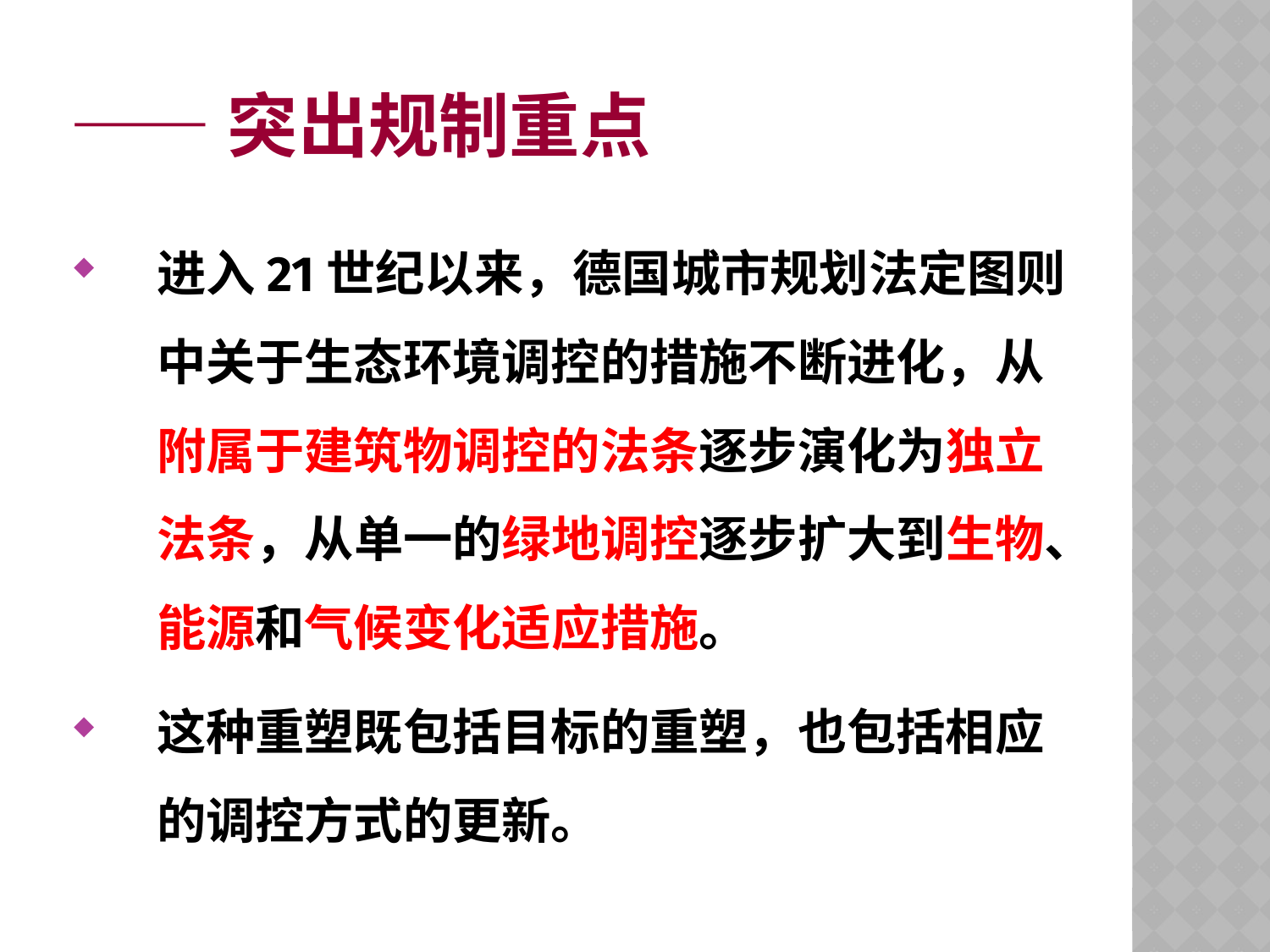

# ——突出规制重点
进入21世纪以来，德国城市规划法定图则中关于生态环境调控的措施不断进化，从附属于建筑物调控的法条逐步演化为独立法条，从单一的绿地调控逐步扩大到生物、能源和气候变化适应措施。
这种重塑既包括目标的重塑，也包括相应的调控方式的更新。